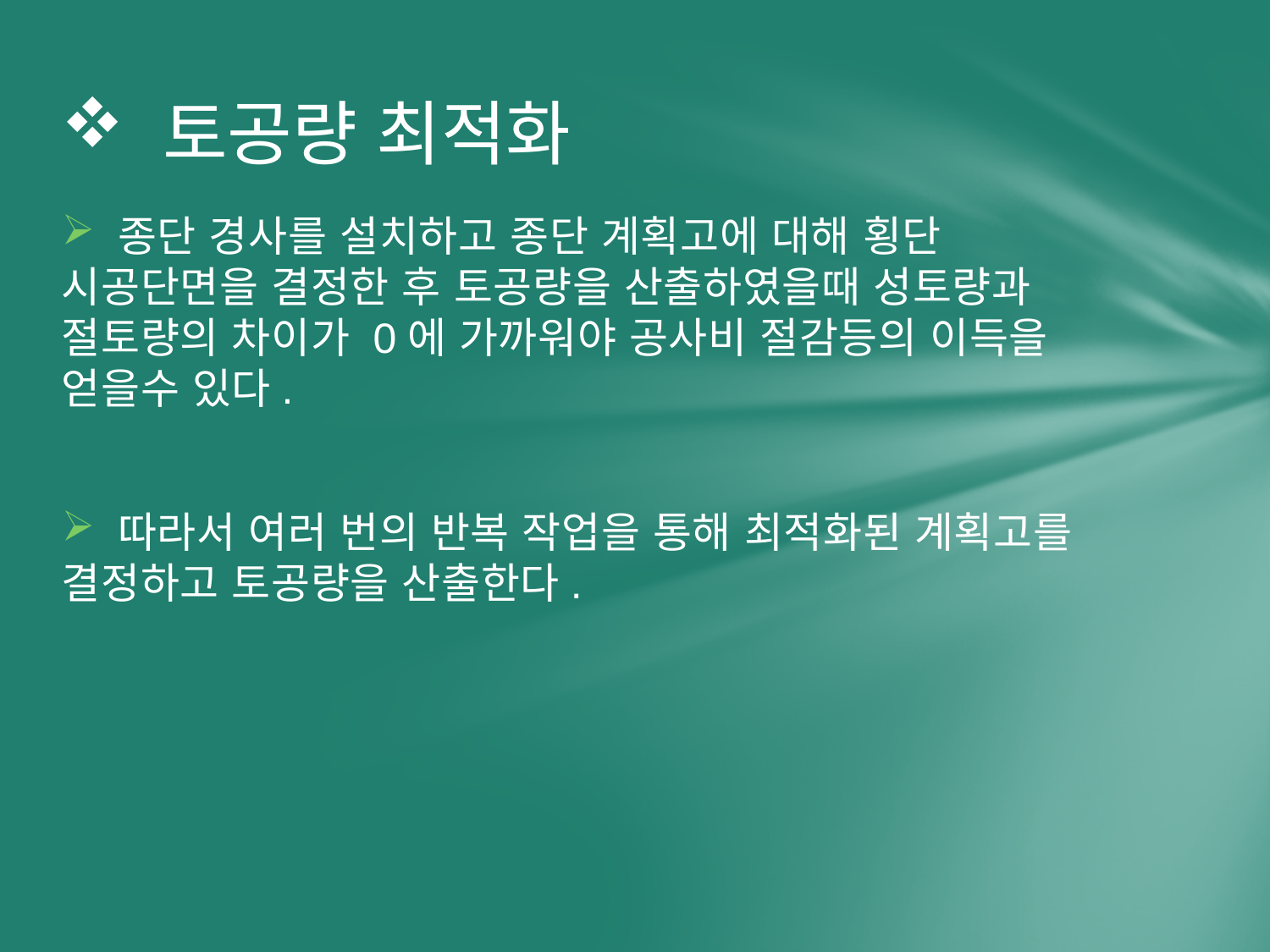

# 토공량 최적화
 종단 경사를 설치하고 종단 계획고에 대해 횡단 시공단면을 결정한 후 토공량을 산출하였을때 성토량과 절토량의 차이가 0에 가까워야 공사비 절감등의 이득을 얻을수 있다.

 따라서 여러 번의 반복 작업을 통해 최적화된 계획고를 결정하고 토공량을 산출한다.